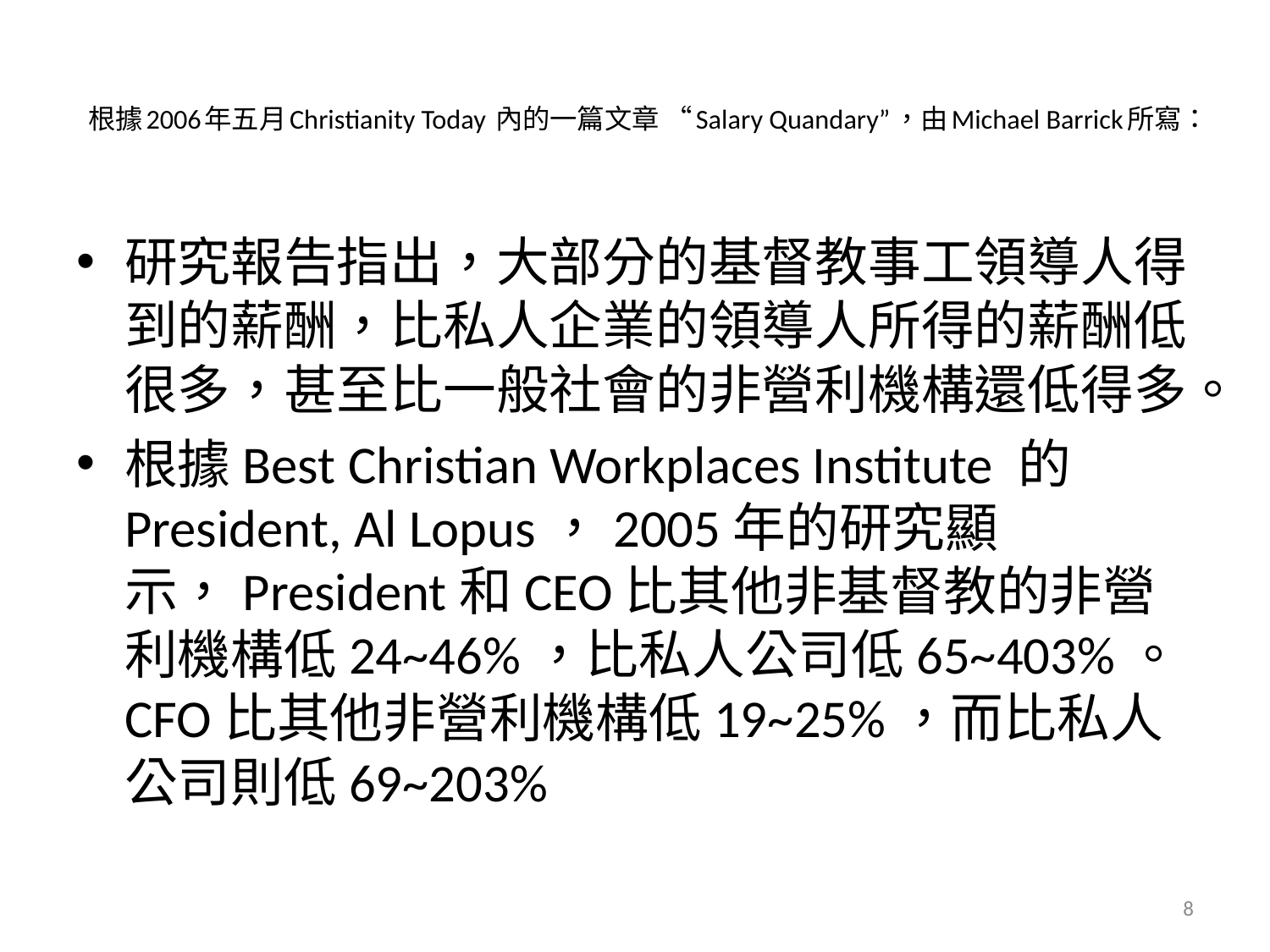

# 根據2006年五月Christianity Today 內的一篇文章 “Salary Quandary”，由Michael Barrick所寫：
研究報告指出，大部分的基督教事工領導人得到的薪酬，比私人企業的領導人所得的薪酬低很多，甚至比一般社會的非營利機構還低得多。
根據Best Christian Workplaces Institute 的President, Al Lopus，2005年的研究顯示，President和CEO比其他非基督教的非營利機構低24~46%，比私人公司低65~403%。CFO比其他非營利機構低19~25%，而比私人公司則低69~203%
8